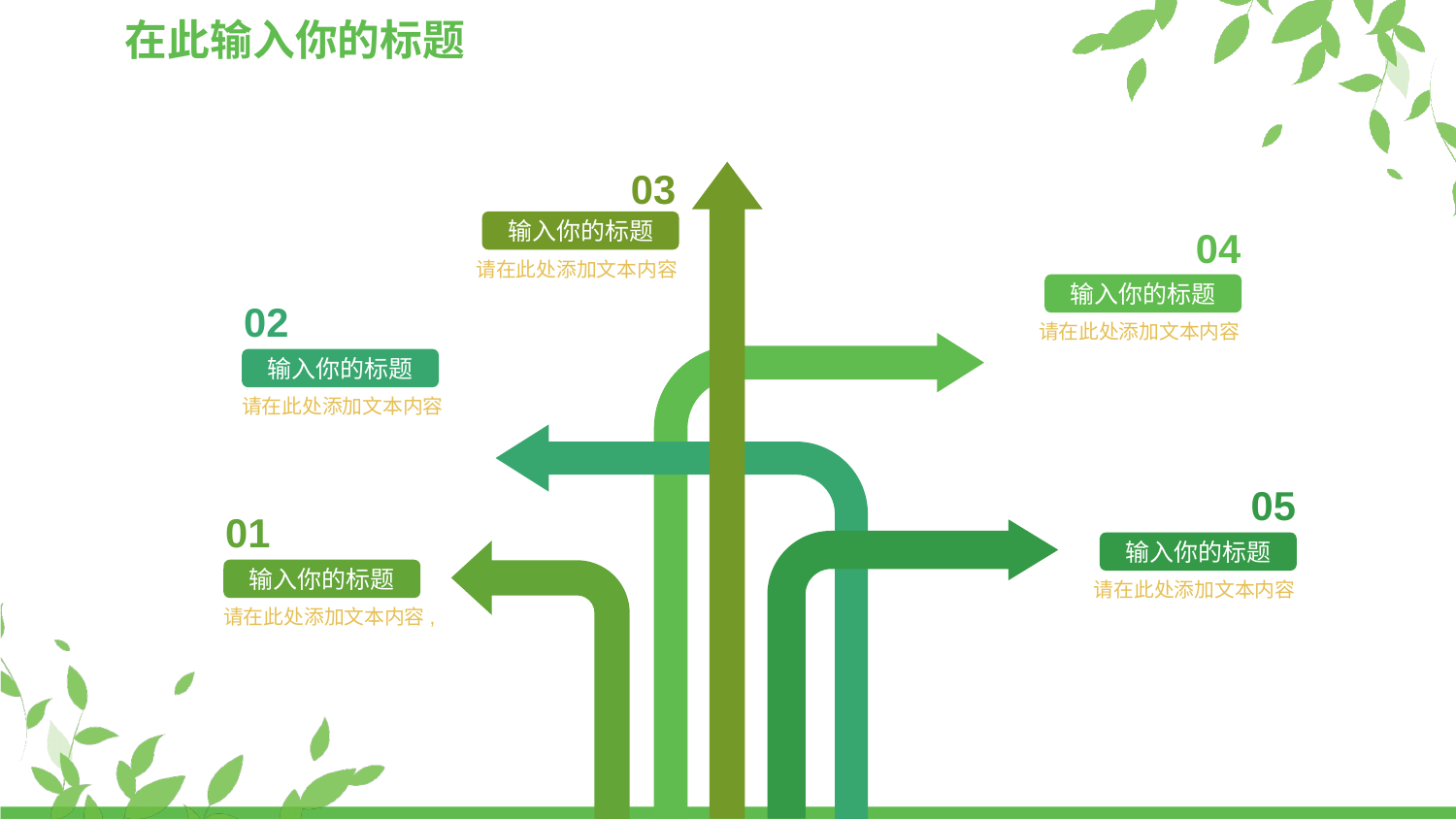

在此输入你的标题

03

输入你的标题
04
请在此处添加文本内容

输入你的标题
02
请在此处添加文本内容

输入你的标题
请在此处添加文本内容

05
01

输入你的标题

输入你的标题
请在此处添加文本内容
请在此处添加文本内容,